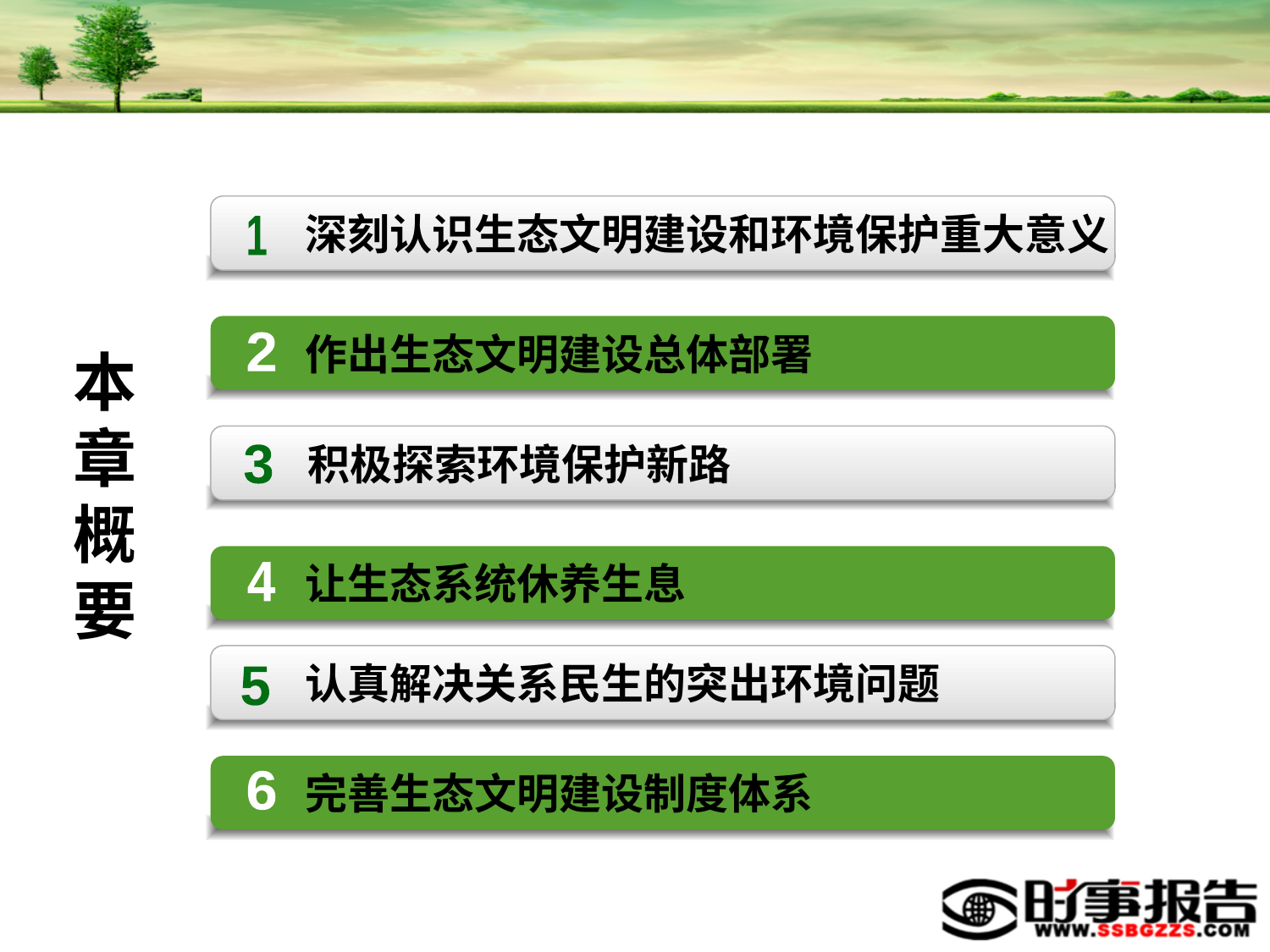

深刻认识生态文明建设和环境保护重大意义
1

作出生态文明建设总体部署
2

     积极探索环境保护新路
3

让生态系统休养生息

4

认真解决关系民生的突出环境问题

5

完善生态文明建设制度体系
6

本章概要